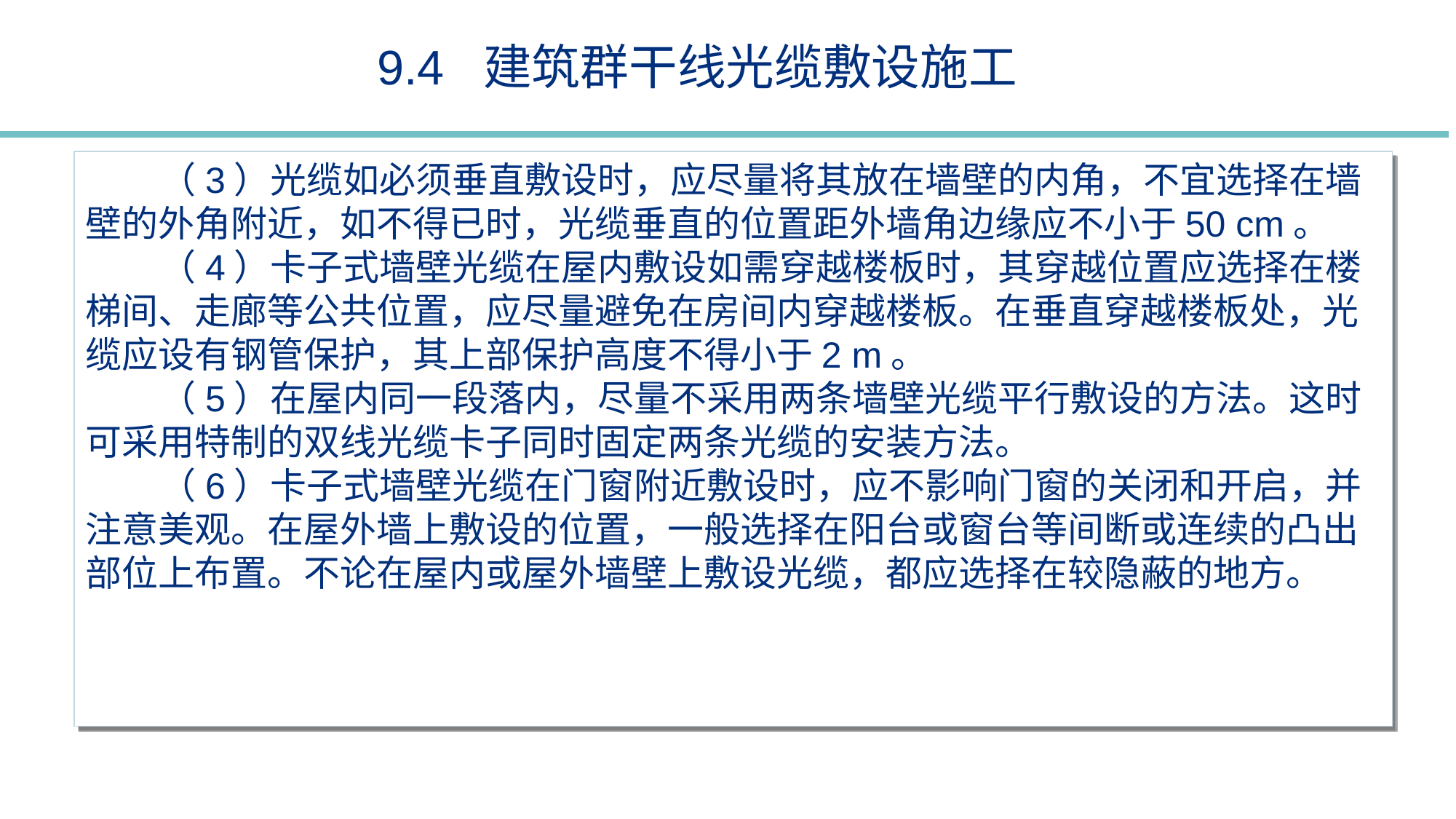

9.4  建筑群干线光缆敷设施工
（3）光缆如必须垂直敷设时，应尽量将其放在墙壁的内角，不宜选择在墙壁的外角附近，如不得已时，光缆垂直的位置距外墙角边缘应不小于50 cm。
（4）卡子式墙壁光缆在屋内敷设如需穿越楼板时，其穿越位置应选择在楼梯间、走廊等公共位置，应尽量避免在房间内穿越楼板。在垂直穿越楼板处，光缆应设有钢管保护，其上部保护高度不得小于2 m。
（5）在屋内同一段落内，尽量不采用两条墙壁光缆平行敷设的方法。这时可采用特制的双线光缆卡子同时固定两条光缆的安装方法。
（6）卡子式墙壁光缆在门窗附近敷设时，应不影响门窗的关闭和开启，并注意美观。在屋外墙上敷设的位置，一般选择在阳台或窗台等间断或连续的凸出部位上布置。不论在屋内或屋外墙壁上敷设光缆，都应选择在较隐蔽的地方。